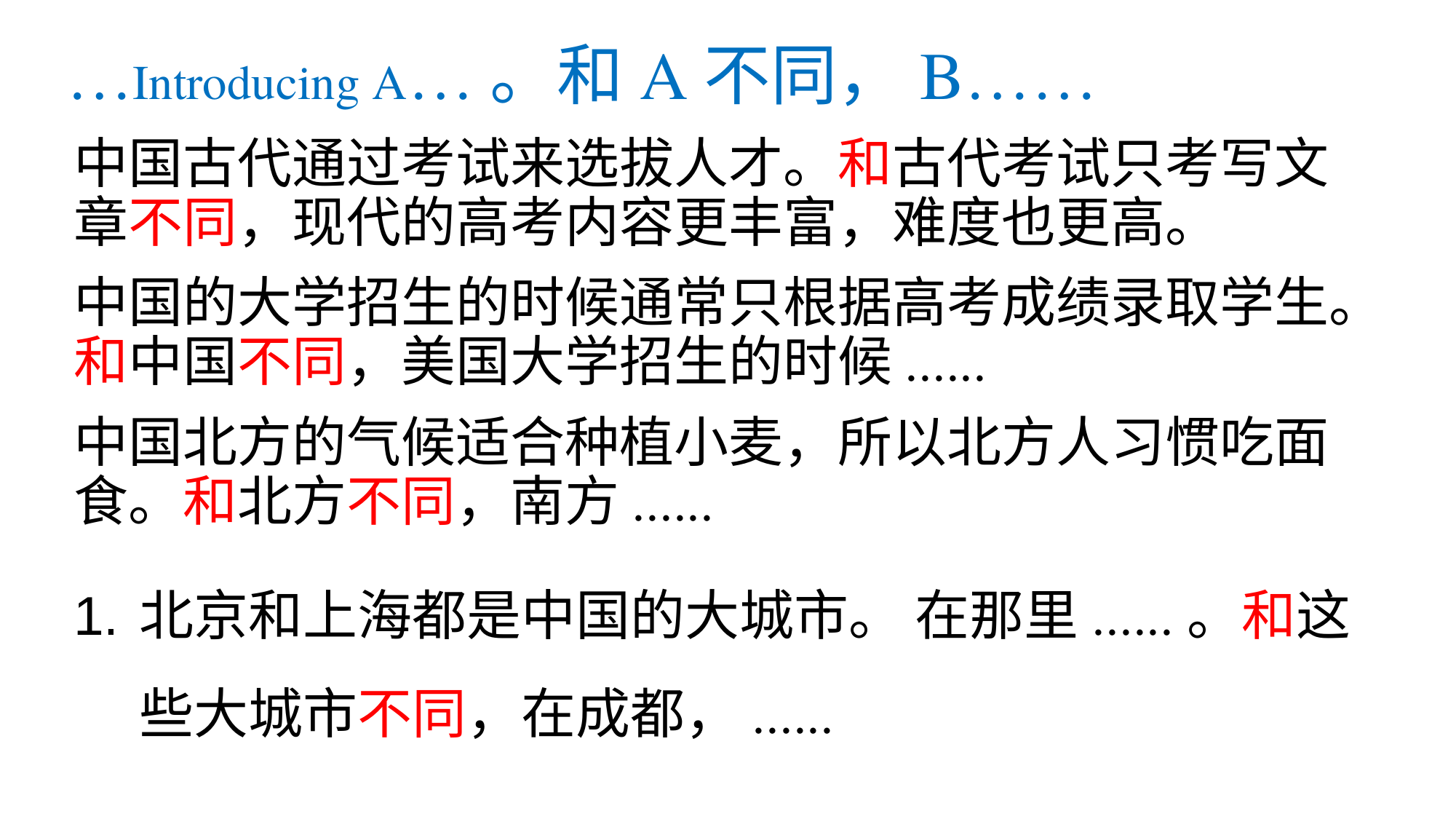

# …Introducing A…。和A不同，B……
中国古代通过考试来选拔人才。和古代考试只考写文章不同，现代的高考内容更丰富，难度也更高。
中国的大学招生的时候通常只根据高考成绩录取学生。和中国不同，美国大学招生的时候......
中国北方的气候适合种植小麦，所以北方人习惯吃面食。和北方不同，南方......
北京和上海都是中国的大城市。 在那里......。和这些大城市不同，在成都，......